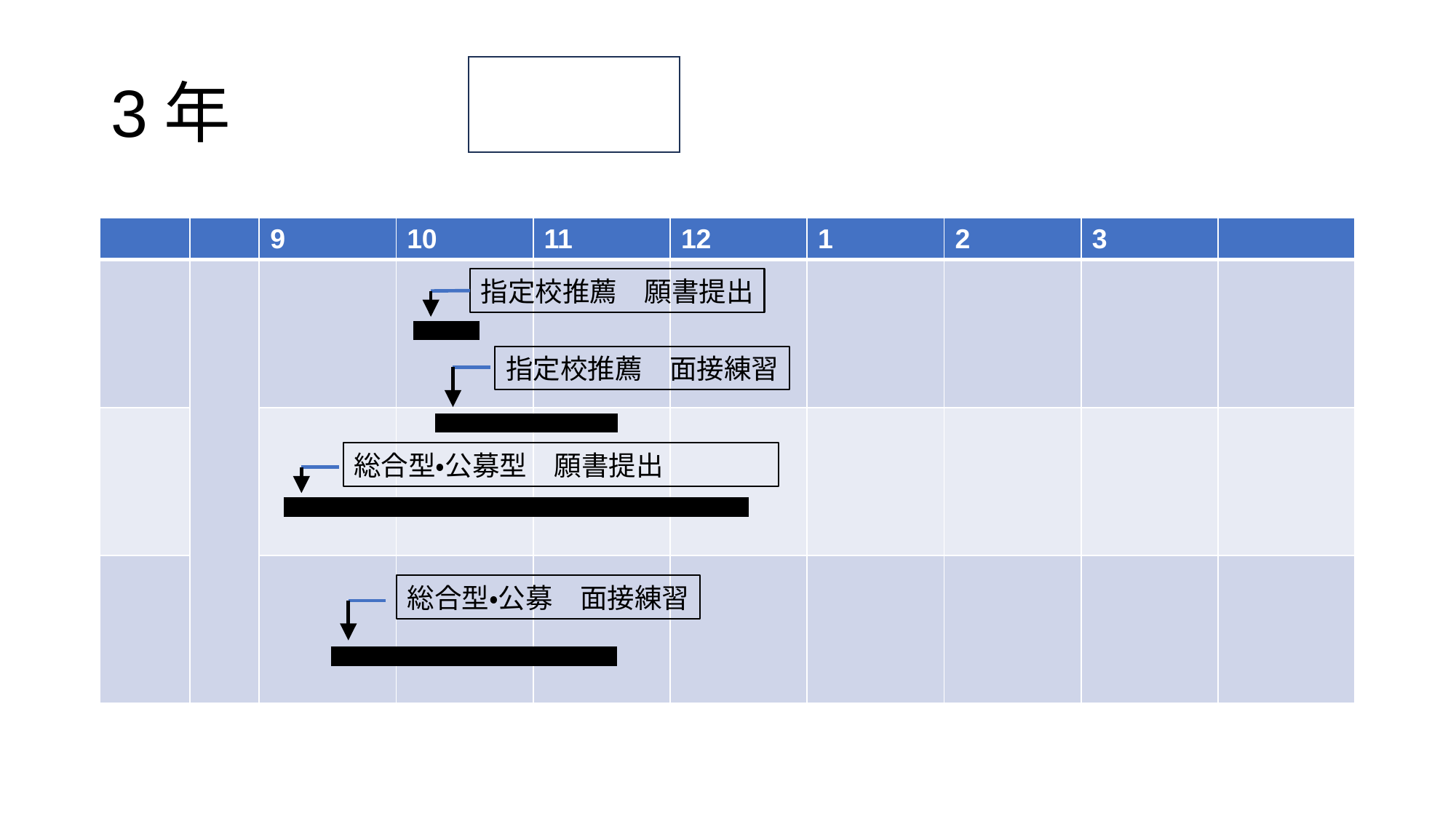

# 3年

|  |  | 9 | 10 | 11 | 12 | 1 | 2 | 3 |  |
| --- | --- | --- | --- | --- | --- | --- | --- | --- | --- |
|  |  |  |  |  |  |  |  |  |  |
|  |  |  |  |  |  |  |  |  |  |
|  |  |  |  |  |  |  |  |  |  |
指定校推薦　願書提出
指定校推薦　面接練習
総合型・公募型　願書提出
総合型・公募　面接練習